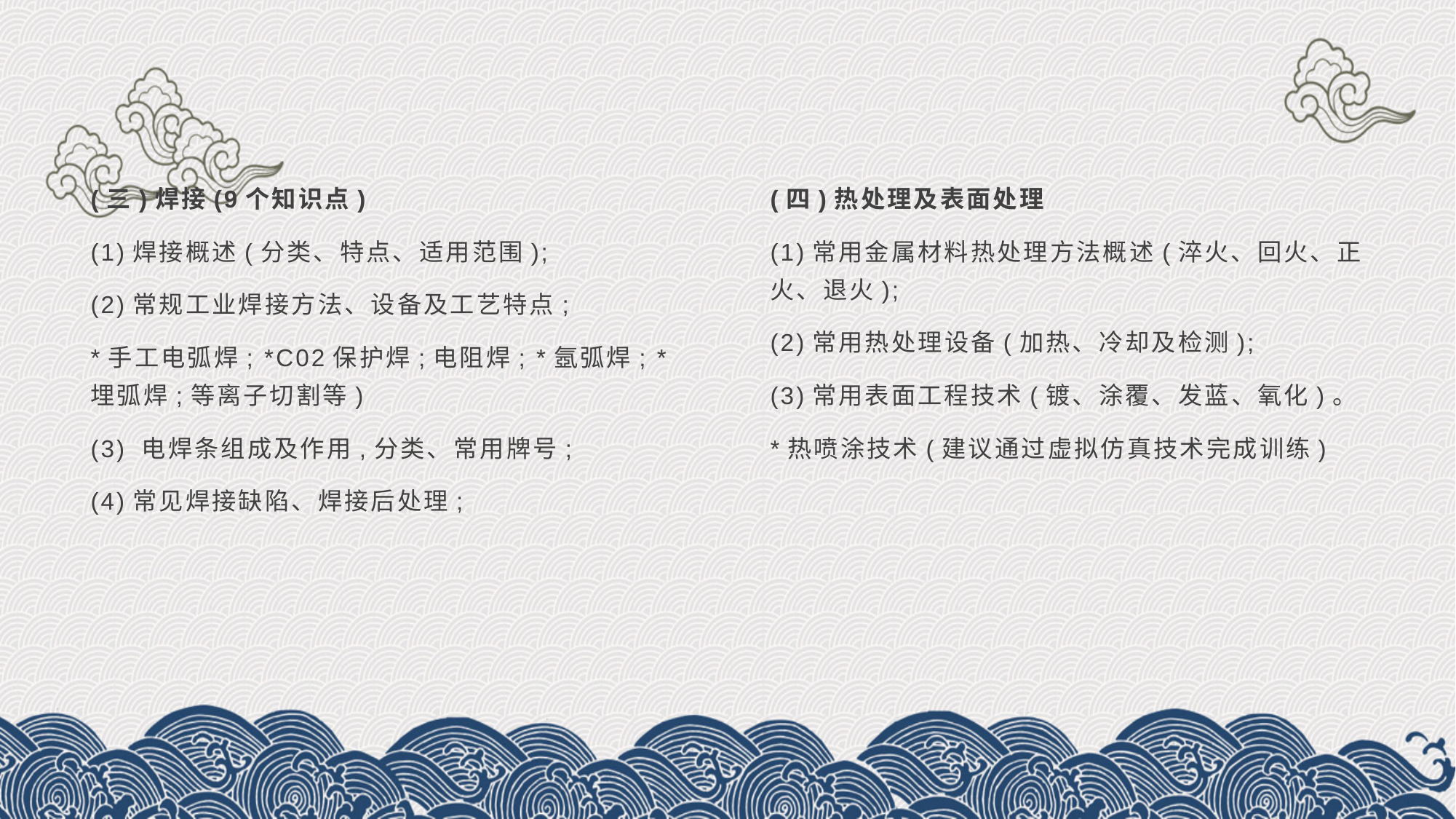

(三)焊接(9个知识点)
(1)焊接概述(分类、特点、适用范围);
(2)常规工业焊接方法、设备及工艺特点;
*手工电弧焊; *C02保护焊;电阻焊; *氬弧焊; *埋弧焊;等离子切割等)
(3) 电焊条组成及作用,分类、常用牌号;
(4)常见焊接缺陷、焊接后处理;
(四)热处理及表面处理
(1)常用金属材料热处理方法概述(淬火、回火、正火、退火);
(2)常用热处理设备(加热、冷却及检测);
(3)常用表面工程技术(镀、涂覆、发蓝、氧化)。
*热喷涂技术(建议通过虚拟仿真技术完成训练)